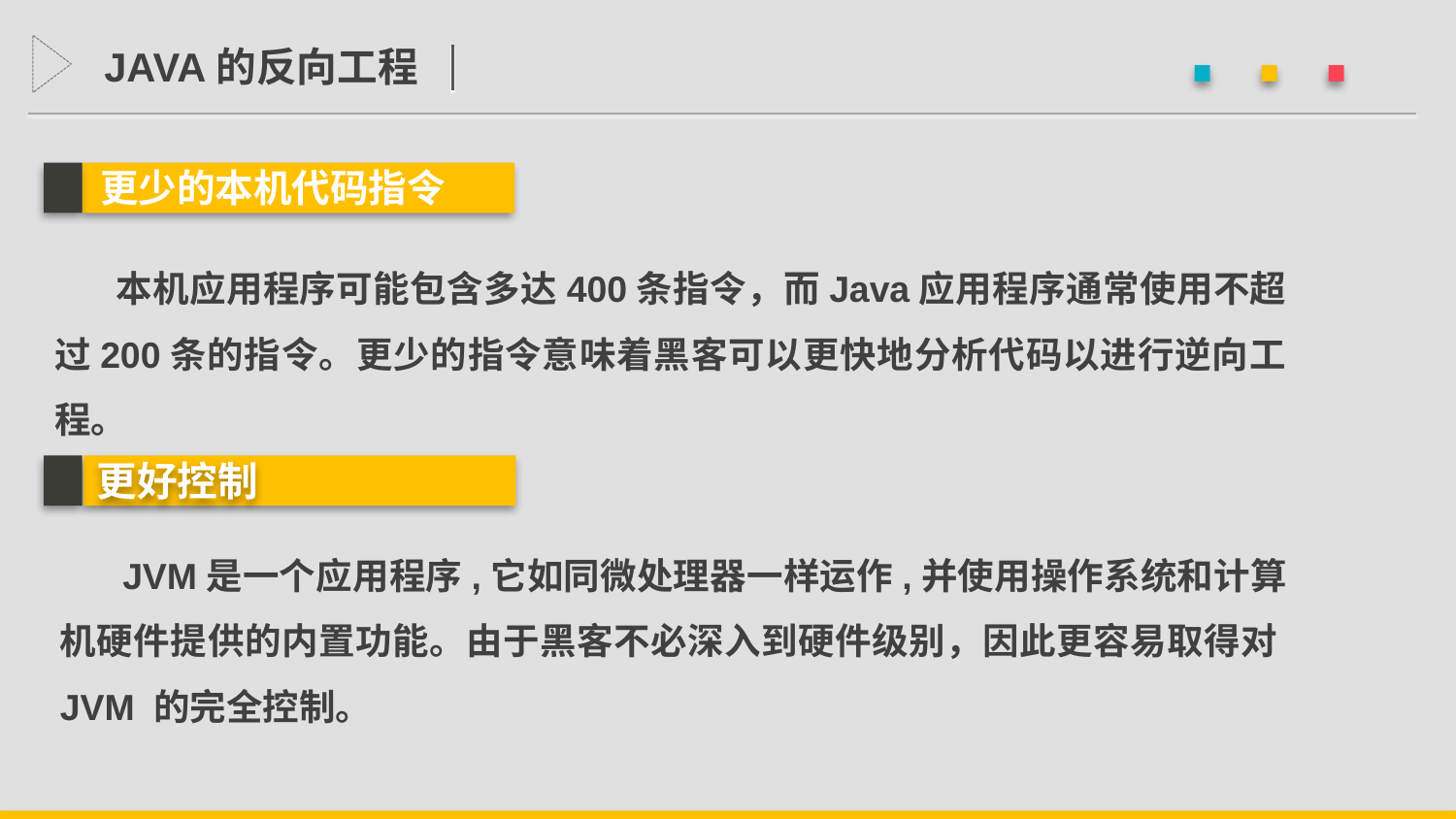

· · ·
JAVA的反向工程

更少的本机代码指令

      本机应用程序可能包含多达400条指令，而Java应用程序通常使用不超过200条的指令。更少的指令意味着黑客可以更快地分析代码以进行逆向工程。
更好控制

      JVM是一个应用程序,它如同微处理器一样运作,并使用操作系统和计算机硬件提供的内置功能。由于黑客不必深入到硬件级别，因此更容易取得对JVM 的完全控制。